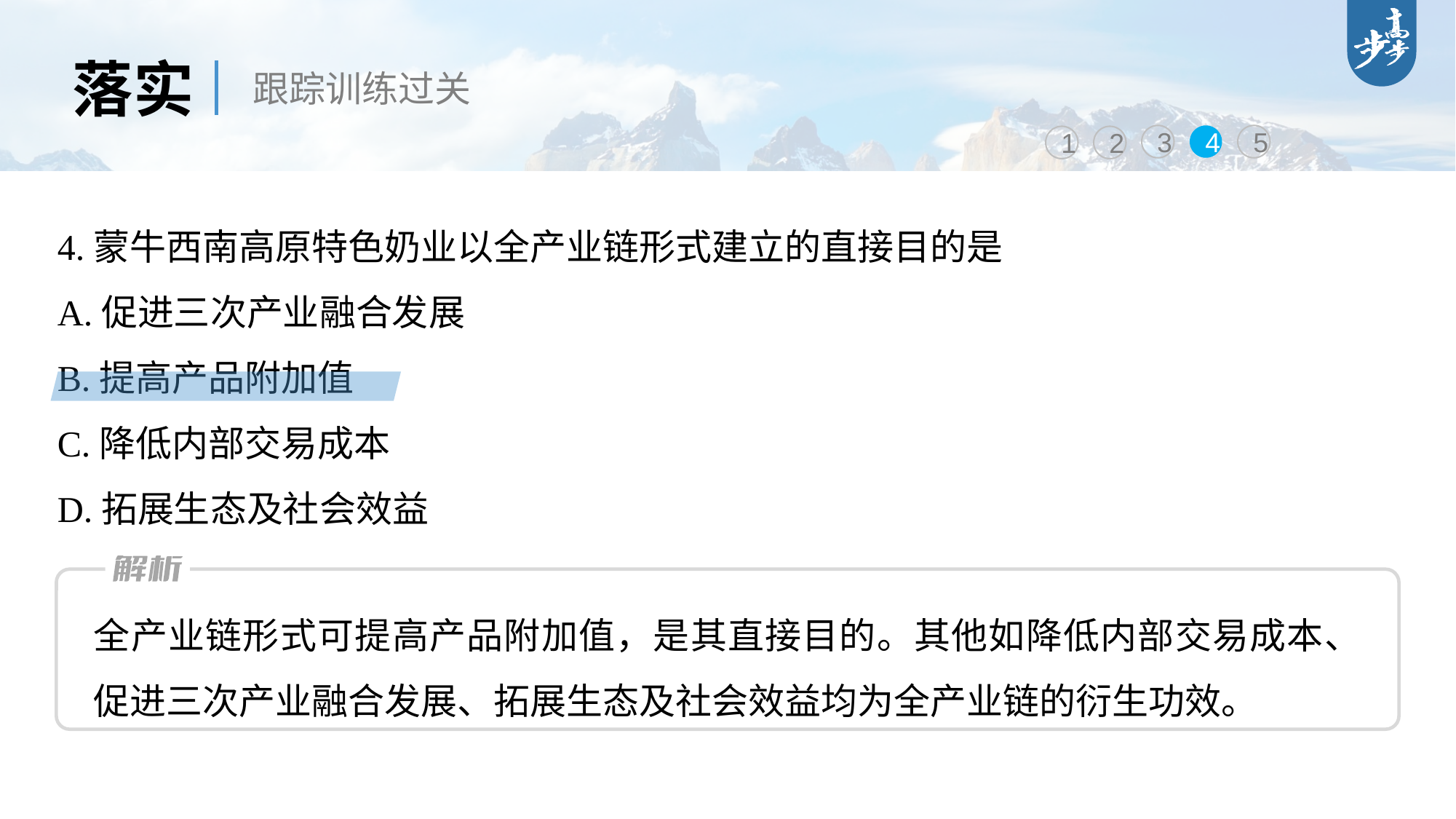

落实
跟踪训练过关
3
4
5
1
2
4.蒙牛西南高原特色奶业以全产业链形式建立的直接目的是
A.促进三次产业融合发展
B.提高产品附加值
C.降低内部交易成本
D.拓展生态及社会效益

全产业链形式可提高产品附加值，是其直接目的。其他如降低内部交易成本、促进三次产业融合发展、拓展生态及社会效益均为全产业链的衍生功效。